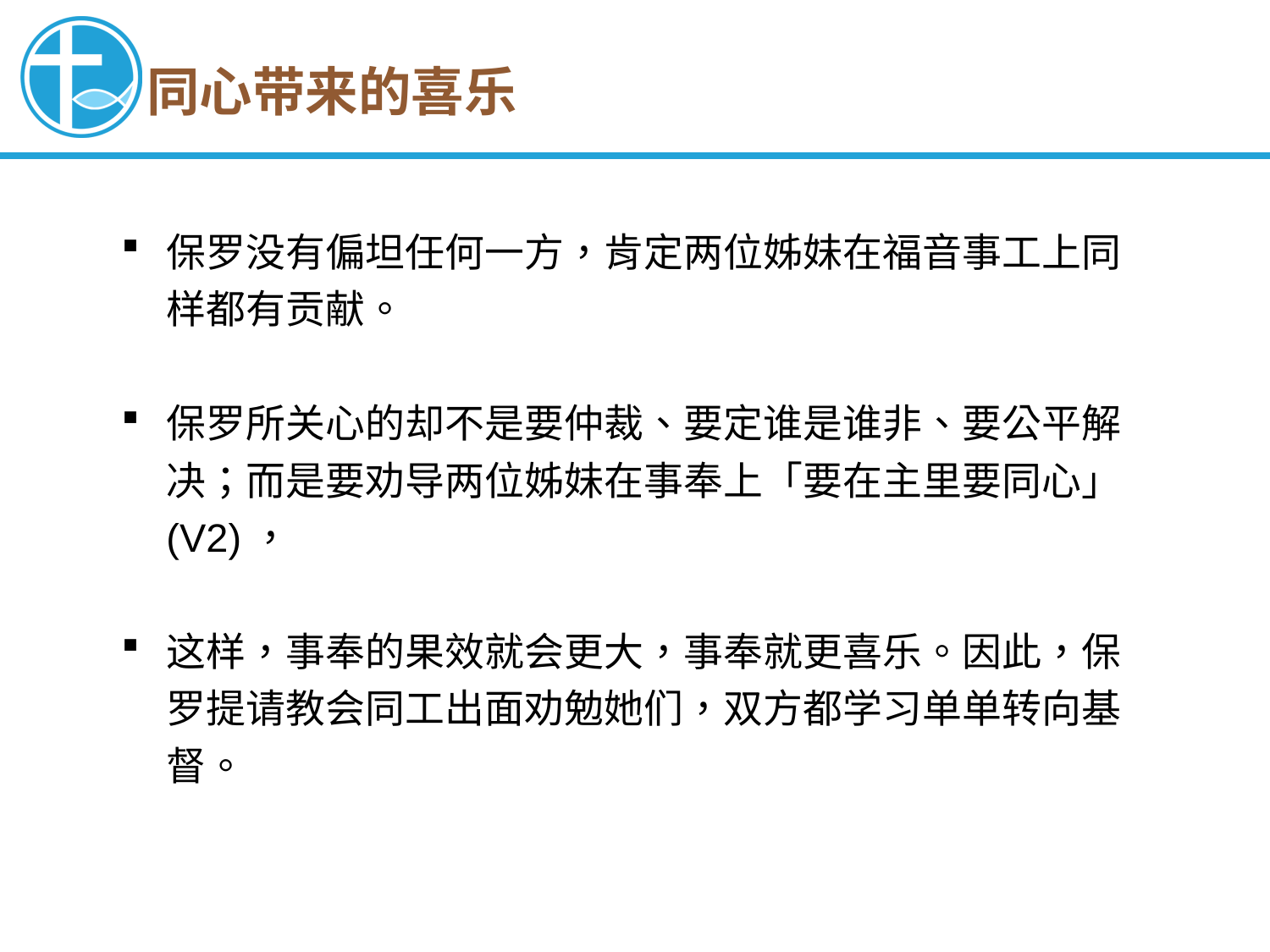

同心带来的喜乐
保罗没有偏坦任何一方，肯定两位姊妹在福音事工上同样都有贡献。

保罗所关心的却不是要仲裁、要定谁是谁非、要公平解决；而是要劝导两位姊妹在事奉上「要在主里要同心」(V2)，

这样，事奉的果效就会更大，事奉就更喜乐。因此，保罗提请教会同工出面劝勉她们，双方都学习单单转向基督。